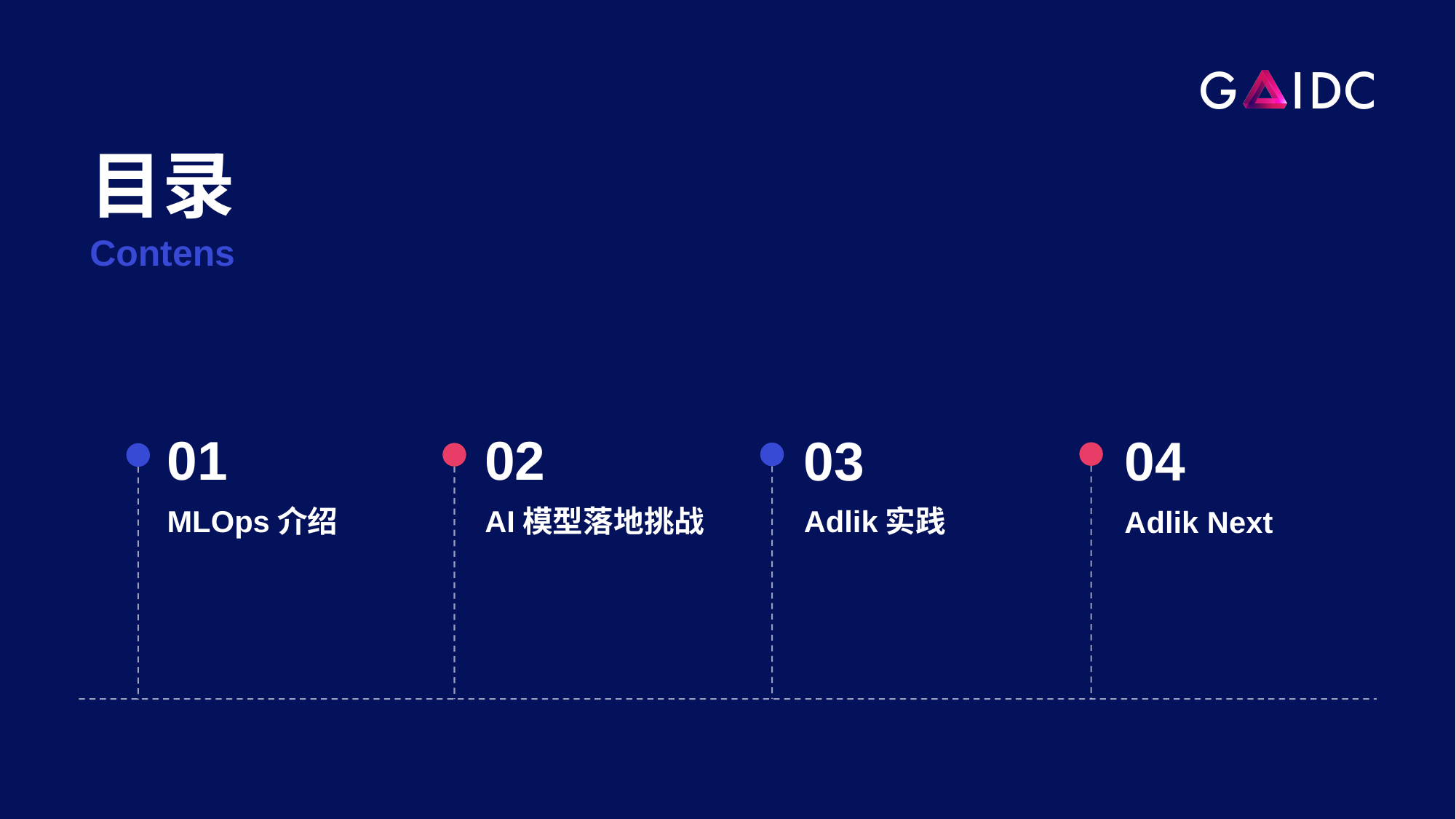

目录
Contens
01
MLOps介绍

02
AI模型落地挑战

03
Adlik实践

04
Adlik Next

2